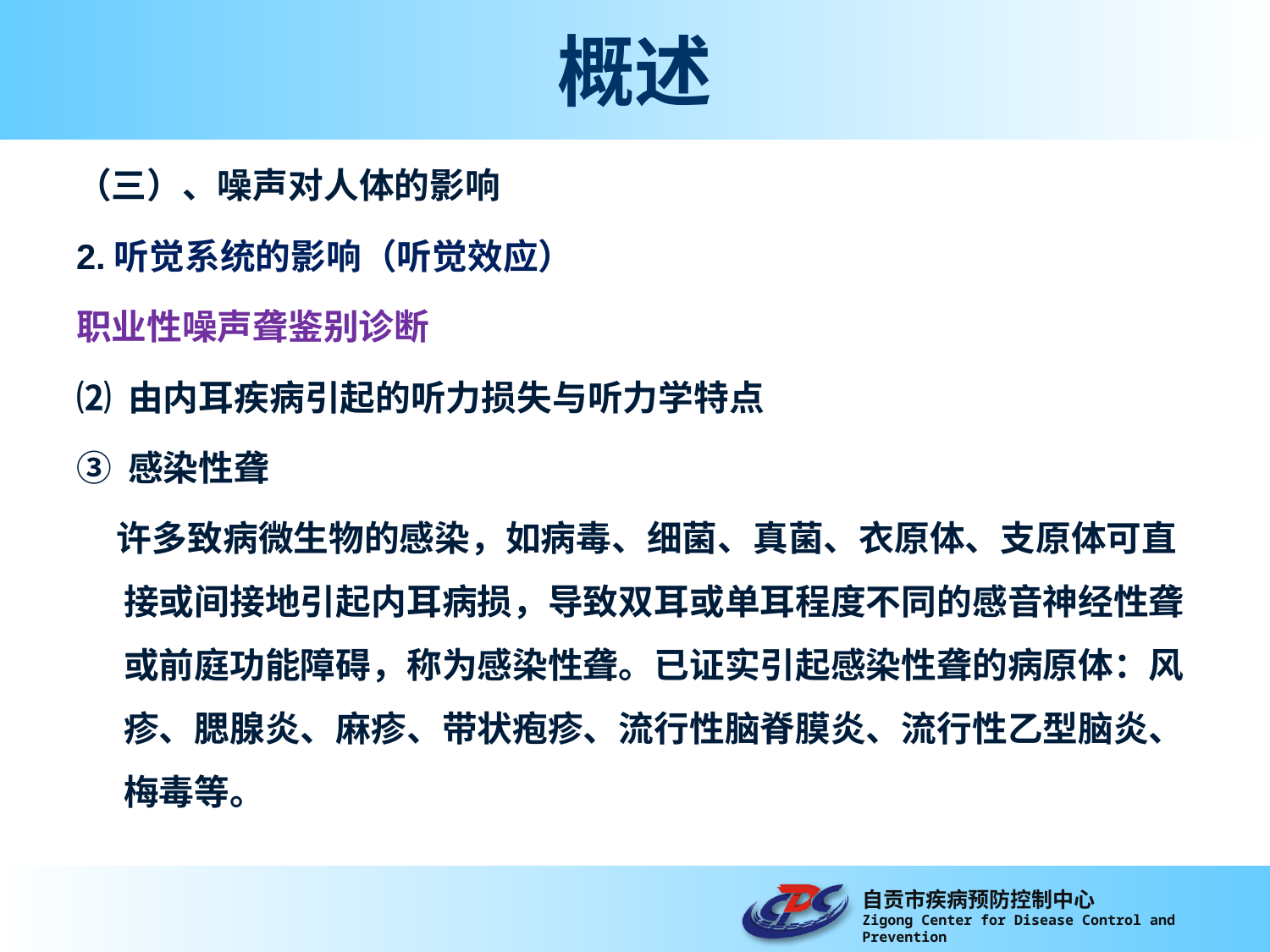

# 概述
（三）、噪声对人体的影响
2.听觉系统的影响（听觉效应）
职业性噪声聋鉴别诊断
⑵ 由内耳疾病引起的听力损失与听力学特点
③ 感染性聋
    许多致病微生物的感染，如病毒、细菌、真菌、衣原体、支原体可直接或间接地引起内耳病损，导致双耳或单耳程度不同的感音神经性聋或前庭功能障碍，称为感染性聋。已证实引起感染性聋的病原体：风疹、腮腺炎、麻疹、带状疱疹、流行性脑脊膜炎、流行性乙型脑炎、梅毒等。

57